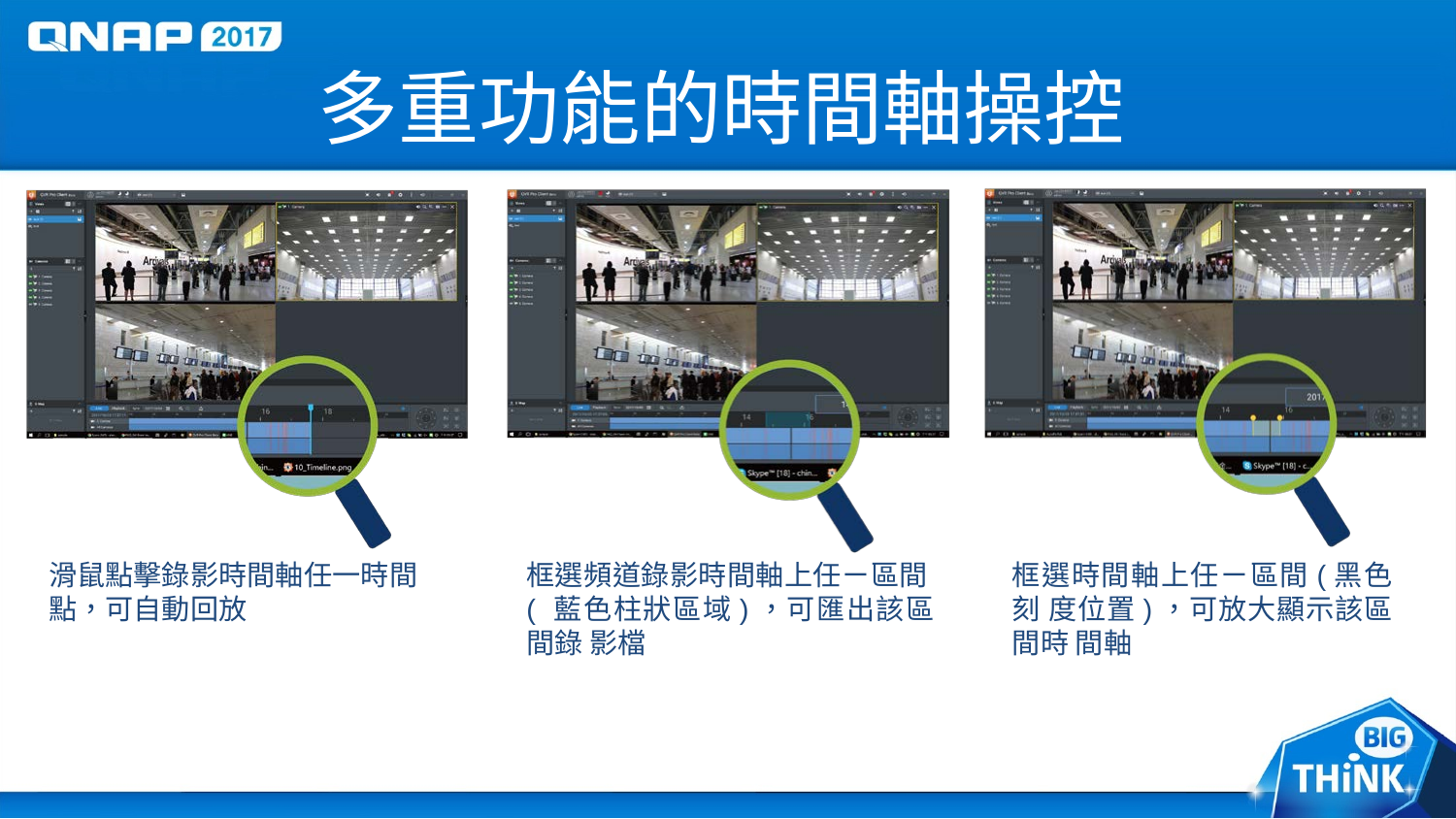

# 多重功能的時間軸操控

框選頻道錄影時間軸上任ㄧ區間( 藍色柱狀區域)，可匯出該區間錄 影檔
框選時間軸上任ㄧ區間(黑色刻 度位置)，可放大顯示該區間時 間軸
滑鼠點擊錄影時間軸任一時間 點，可自動回放